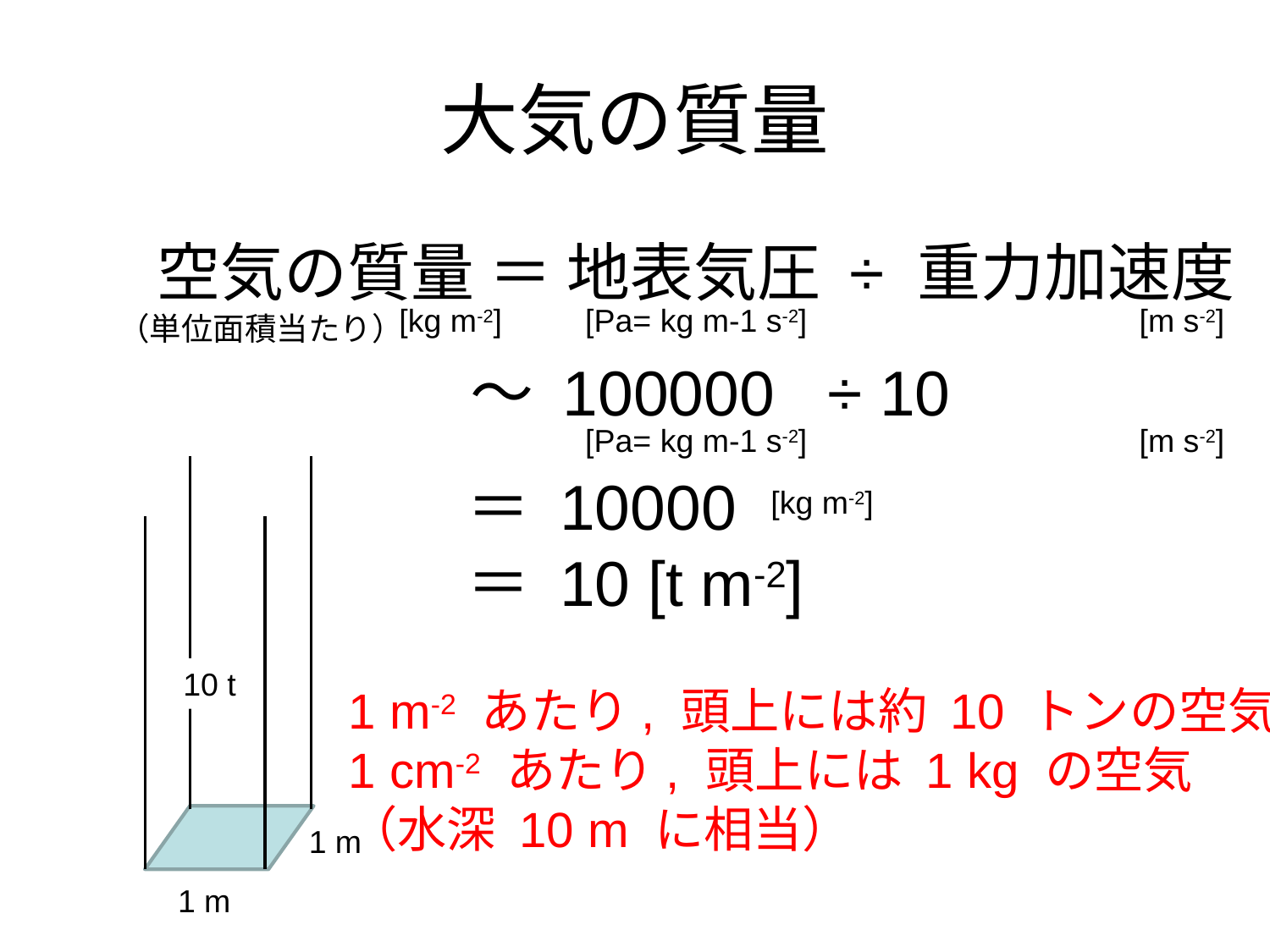

# 大気の質量

空気の質量 ＝ 地表気圧 ÷ 重力加速度
[kg m-2]
[Pa= kg m-1 s-2]
[m s-2]
（単位面積当たり）
                   ～ 100000   ÷ 10
[Pa= kg m-1 s-2]
[m s-2]
                   ＝ 10000
                   ＝ 10 [t m-2]
[kg m-2]
ある日の天気図
10 t
1 m-2 あたり, 頭上には約 10 トンの空気.
1 cm-2 あたり, 頭上には 1 kg の空気
（水深 10 m に相当）

1 m
1 m